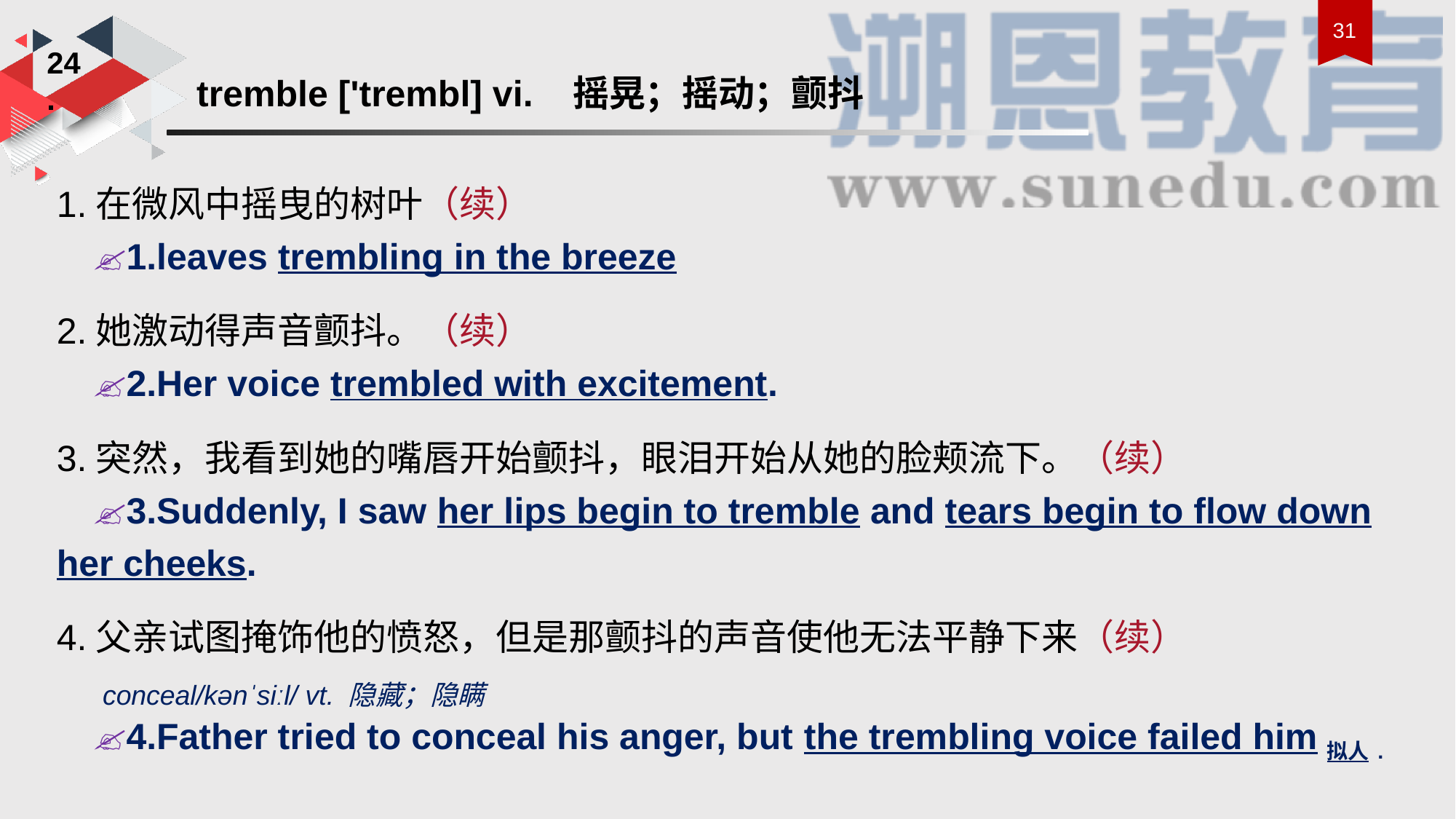

24.
tremble ['trembl] vi.   摇晃；摇动；颤抖

1.在微风中摇曳的树叶（续）
    ✍1.leaves trembling in the breeze

2.她激动得声音颤抖。（续）
    ✍2.Her voice trembled with excitement.

3.突然，我看到她的嘴唇开始颤抖，眼泪开始从她的脸颊流下。（续）
    ✍3.Suddenly, I saw her lips begin to tremble and tears begin to flow down her cheeks.

4.父亲试图掩饰他的愤怒，但是那颤抖的声音使他无法平静下来（续）
      conceal/kənˈsiːl/ vt. 隐藏；隐瞒
    ✍4.Father tried to conceal his anger, but the trembling voice failed him拟人.